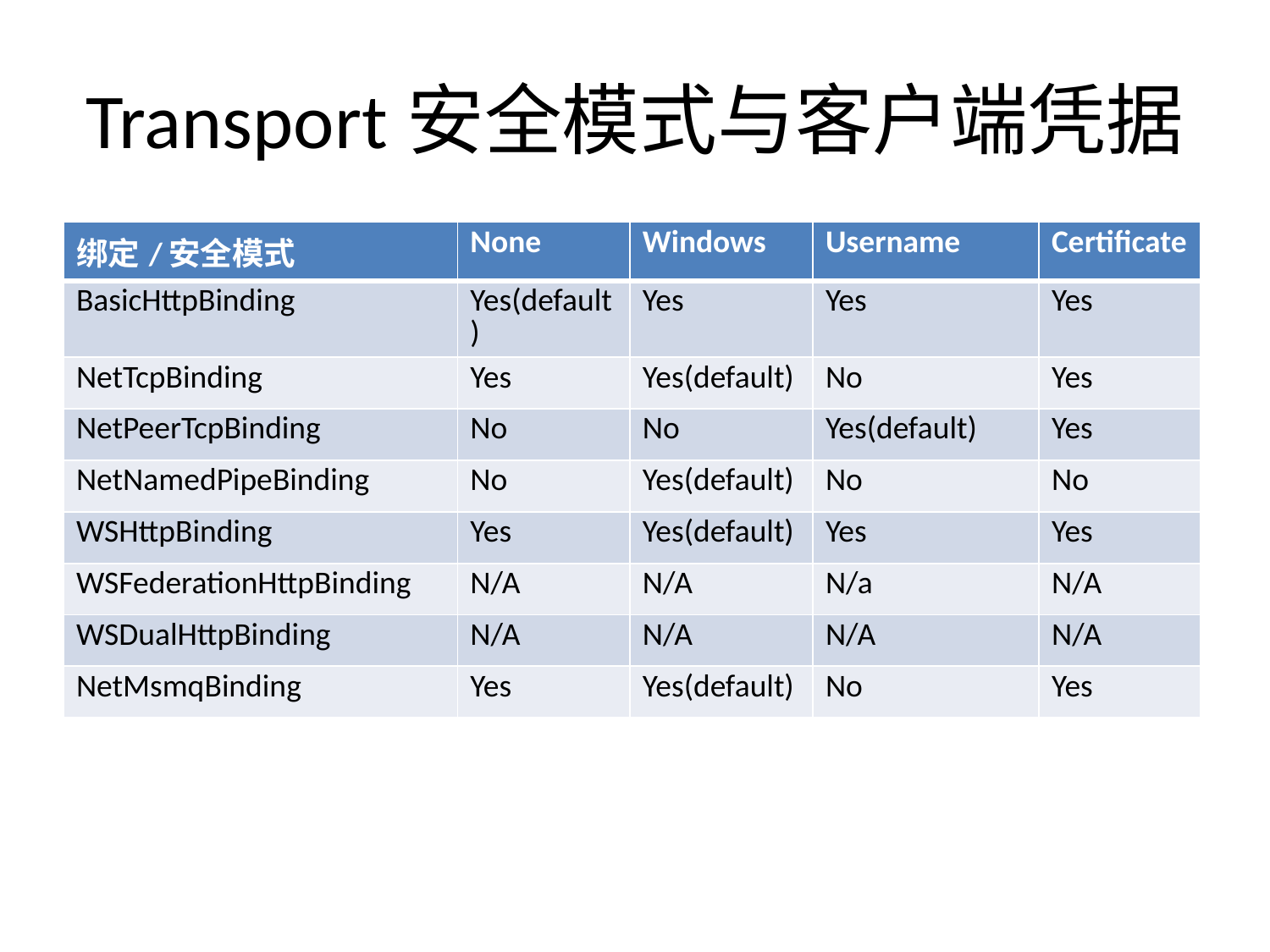

# Transport安全模式与客户端凭据
| 绑定/安全模式 | None | Windows | Username | Certificate |
| --- | --- | --- | --- | --- |
| BasicHttpBinding | Yes(default) | Yes | Yes | Yes |
| NetTcpBinding | Yes | Yes(default) | No | Yes |
| NetPeerTcpBinding | No | No | Yes(default) | Yes |
| NetNamedPipeBinding | No | Yes(default) | No | No |
| WSHttpBinding | Yes | Yes(default) | Yes | Yes |
| WSFederationHttpBinding | N/A | N/A | N/a | N/A |
| WSDualHttpBinding | N/A | N/A | N/A | N/A |
| NetMsmqBinding | Yes | Yes(default) | No | Yes |